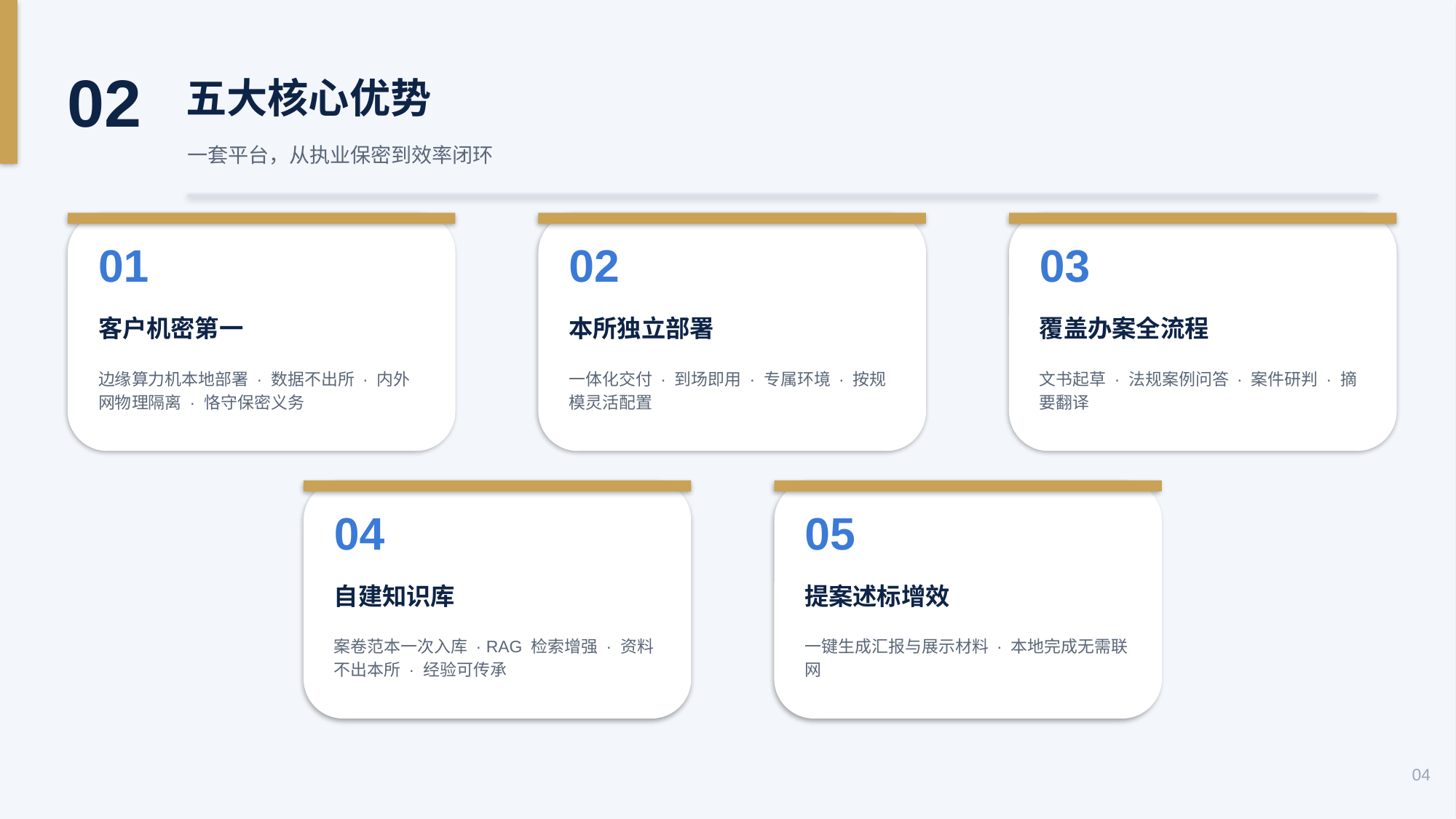

02
五大核心优势
一套平台，从执业保密到效率闭环

01
02
03
客户机密第一
本所独立部署
覆盖办案全流程
边缘算力机本地部署 · 数据不出所 · 内外网物理隔离 · 恪守保密义务
一体化交付 · 到场即用 · 专属环境 · 按规模灵活配置
文书起草 · 法规案例问答 · 案件研判 · 摘要翻译

04
05
自建知识库
提案述标增效
案卷范本一次入库 · RAG 检索增强 · 资料不出本所 · 经验可传承
一键生成汇报与展示材料 · 本地完成无需联网
04